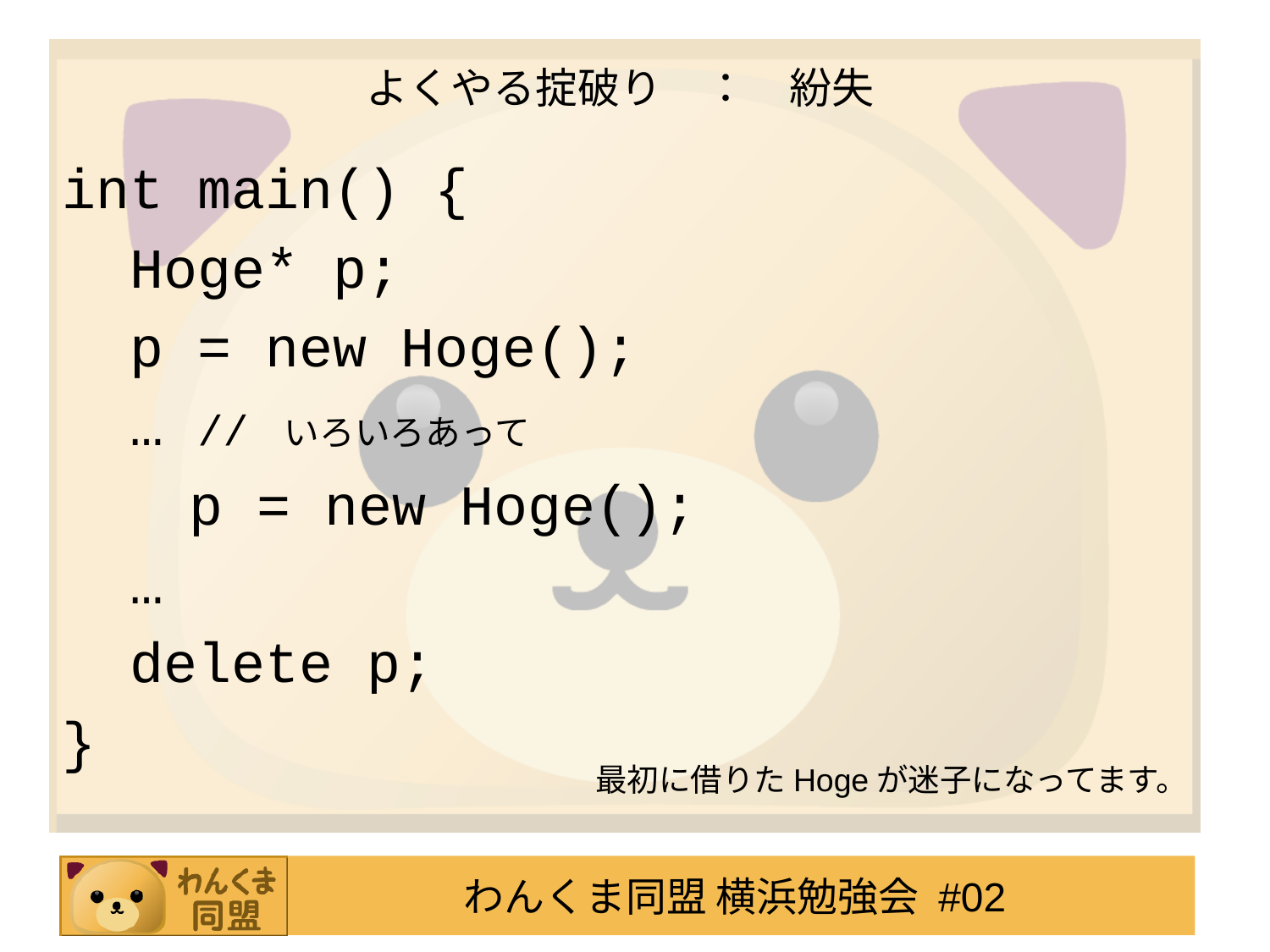

# よくやる掟破り　：　紛失
int main() {
  Hoge* p;
  p = new Hoge();
  … // いろいろあって
　　p = new Hoge();
  …
  delete p;
}
最初に借りたHogeが迷子になってます。